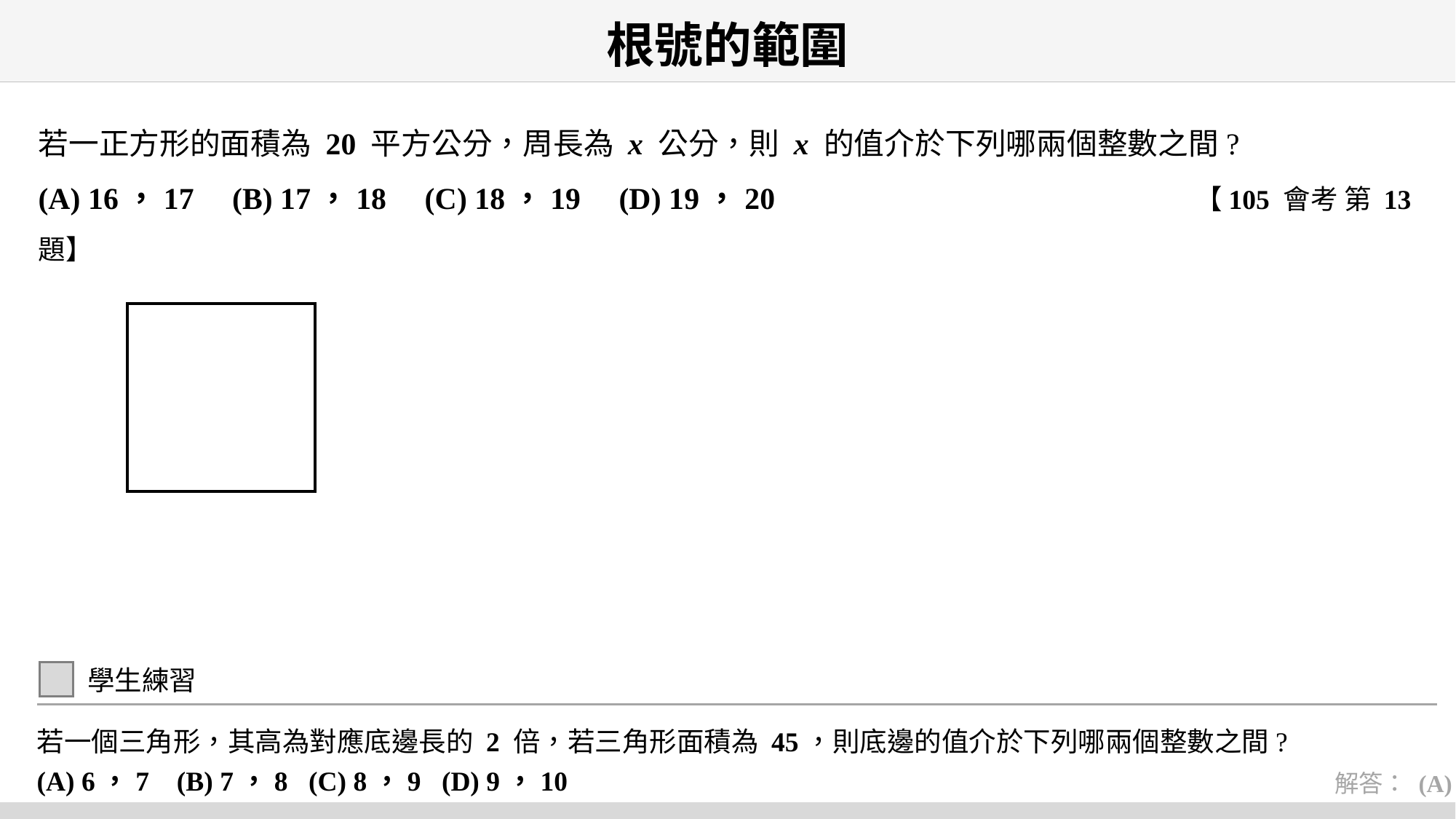

# 根號的範圍
若一正方形的面積為 20 平方公分，周長為 x 公分，則 x 的值介於下列哪兩個整數之間?
(A) 16，17     (B) 17，18     (C) 18，19     (D) 19，20                                                      【105 會考 第 13 題】

學生練習

若一個三角形，其高為對應底邊長的 2 倍，若三角形面積為 45，則底邊的值介於下列哪兩個整數之間?
(A) 6，7    (B) 7，8   (C) 8，9   (D) 9，10
解答： (A)